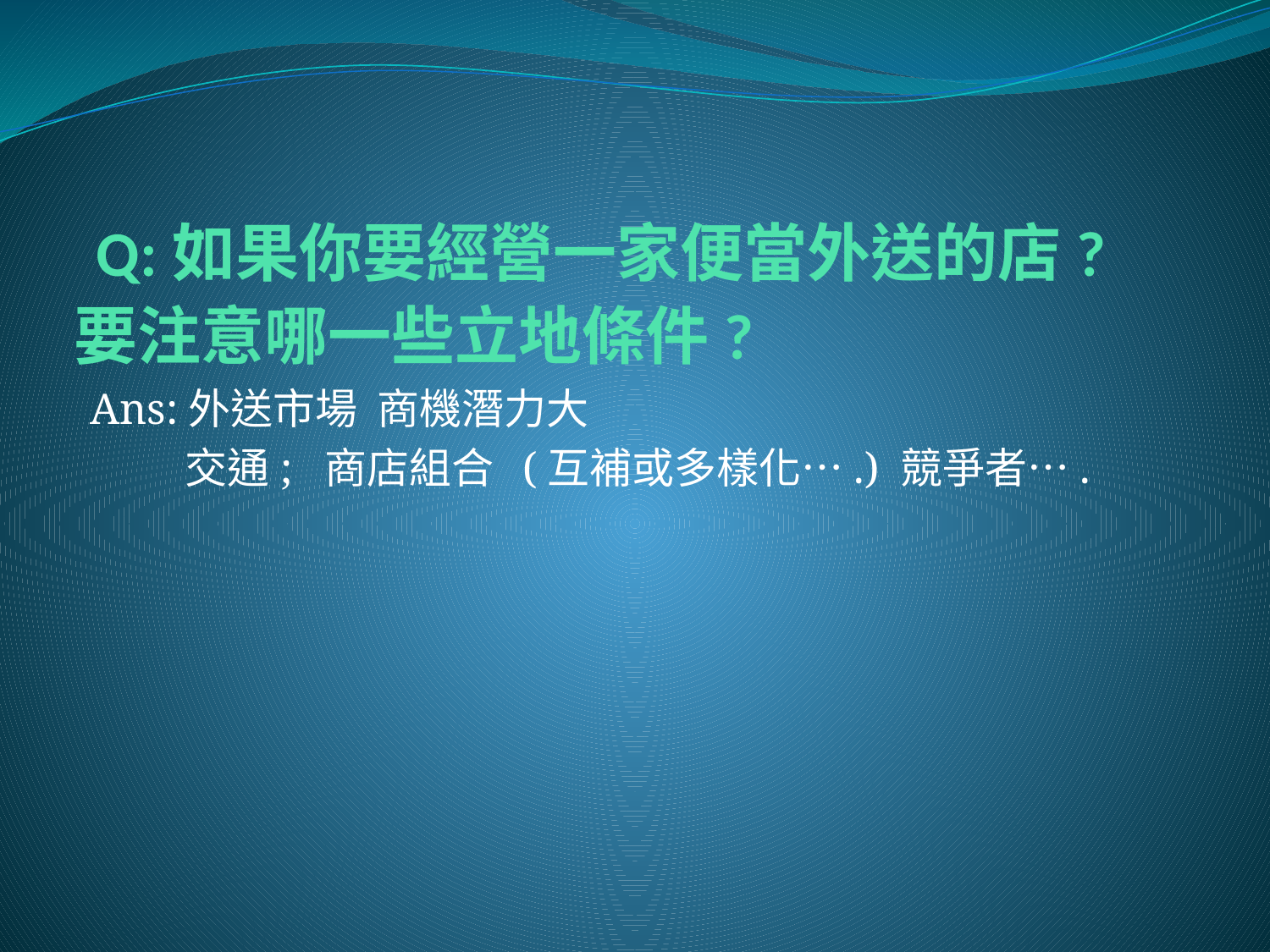

# Q:如果你要經營一家便當外送的店? 要注意哪一些立地條件?
 Ans:外送市場  商機潛力大
          交通;  商店組合  (互補或多樣化….) 競爭者….